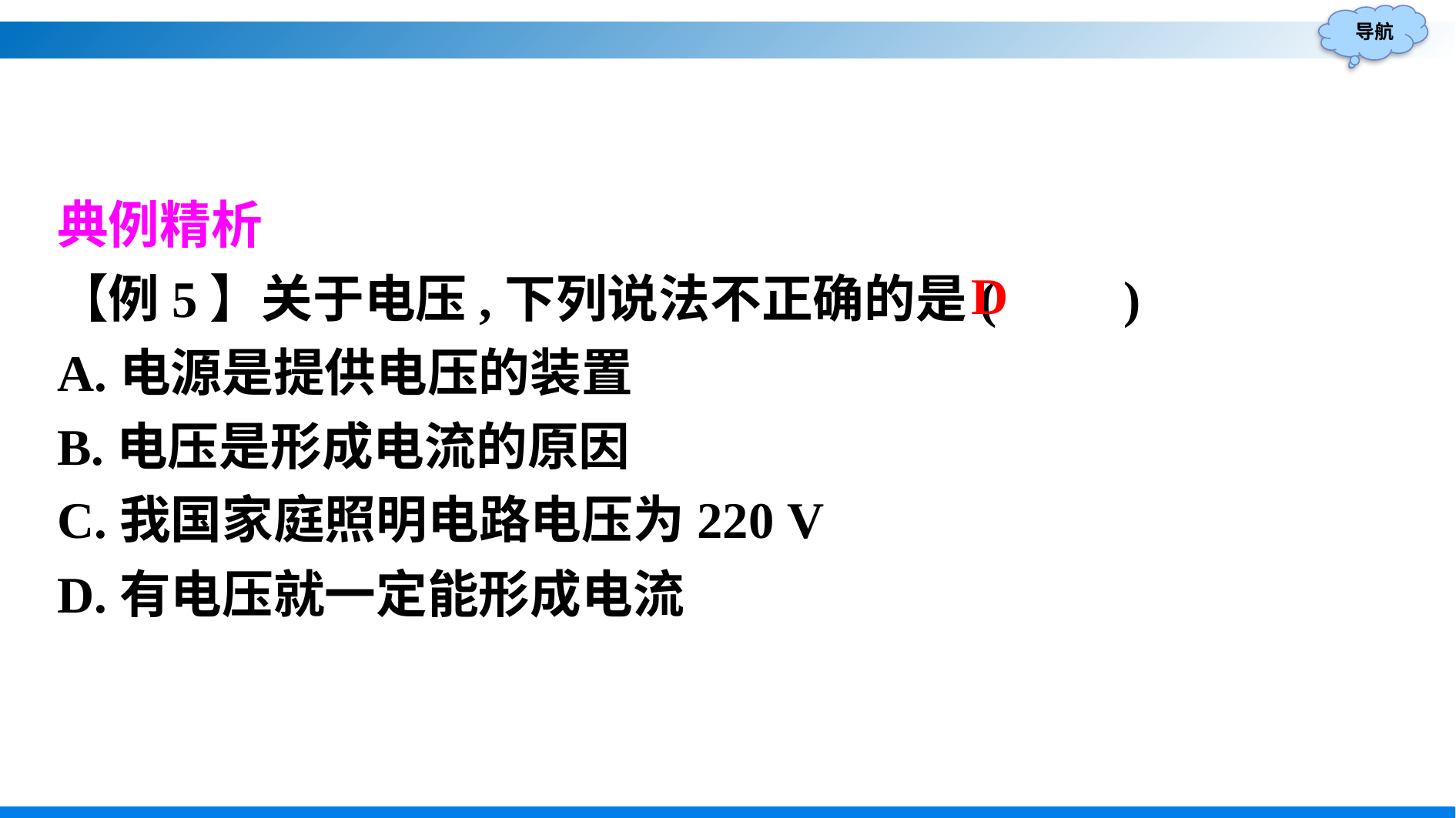

典例精析
【例5】关于电压,下列说法不正确的是(　　)
A.电源是提供电压的装置
B.电压是形成电流的原因
C.我国家庭照明电路电压为220 V
D.有电压就一定能形成电流
D